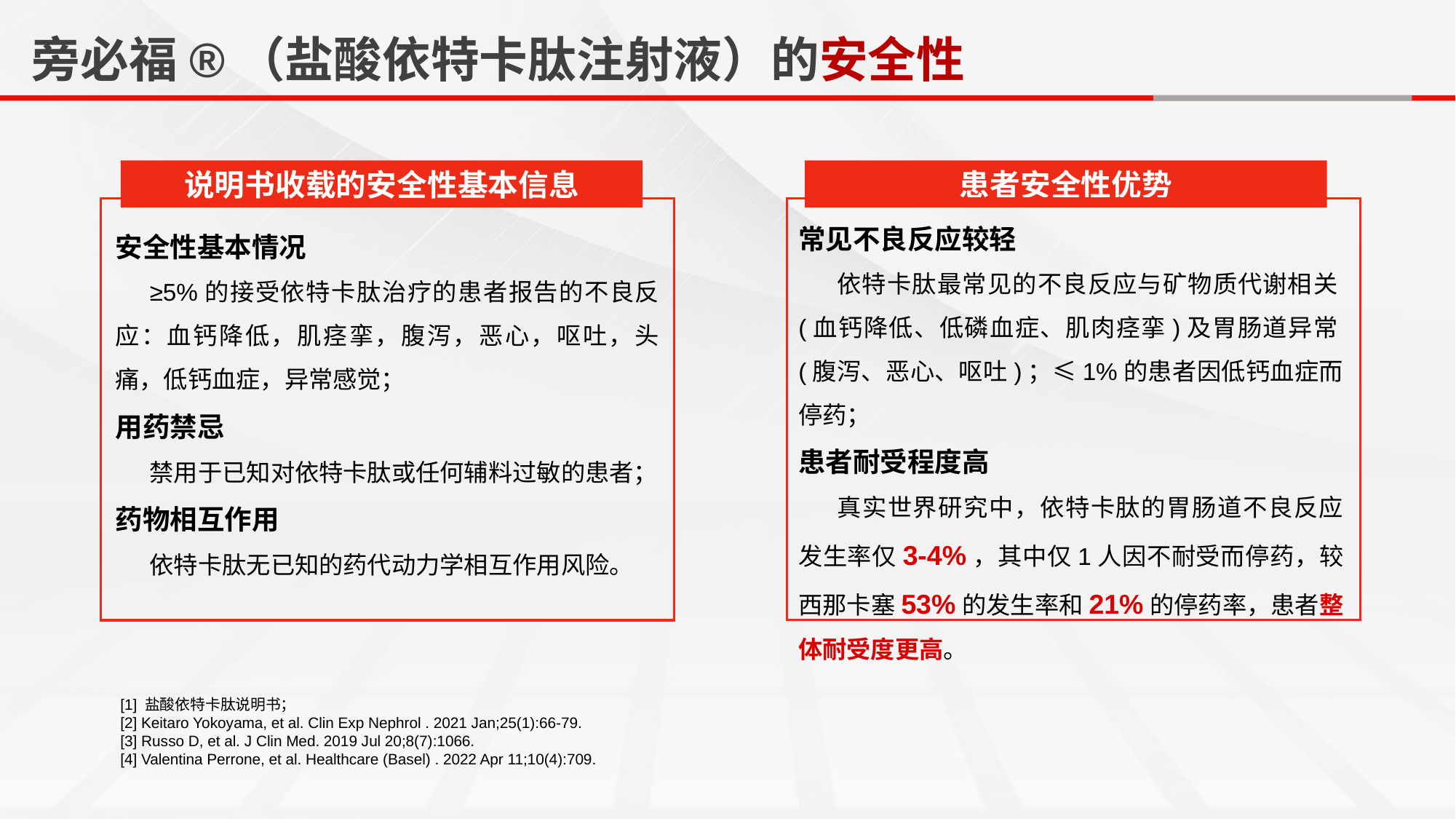

旁必福®（盐酸依特卡肽注射液）的安全性

说明书收载的安全性基本信息
患者安全性优势

常见不良反应较轻
依特卡肽最常见的不良反应与矿物质代谢相关(血钙降低、低磷血症、肌肉痉挛)及胃肠道异常(腹泻、恶心、呕吐)；≤1%的患者因低钙血症而停药；
患者耐受程度高
真实世界研究中，依特卡肽的胃肠道不良反应发生率仅3-4%，其中仅1人因不耐受而停药，较西那卡塞53%的发生率和21%的停药率，患者整体耐受度更高。
安全性基本情况
≥5%的接受依特卡肽治疗的患者报告的不良反应：血钙降低，肌痉挛，腹泻，恶心，呕吐，头痛，低钙血症，异常感觉；
用药禁忌
禁用于已知对依特卡肽或任何辅料过敏的患者；
药物相互作用
依特卡肽无已知的药代动力学相互作用风险。
[1] 盐酸依特卡肽说明书；
[2] Keitaro Yokoyama, et al. Clin Exp Nephrol . 2021 Jan;25(1):66-79.
[3] Russo D, et al. J Clin Med. 2019 Jul 20;8(7):1066.
[4] Valentina Perrone, et al. Healthcare (Basel) . 2022 Apr 11;10(4):709.